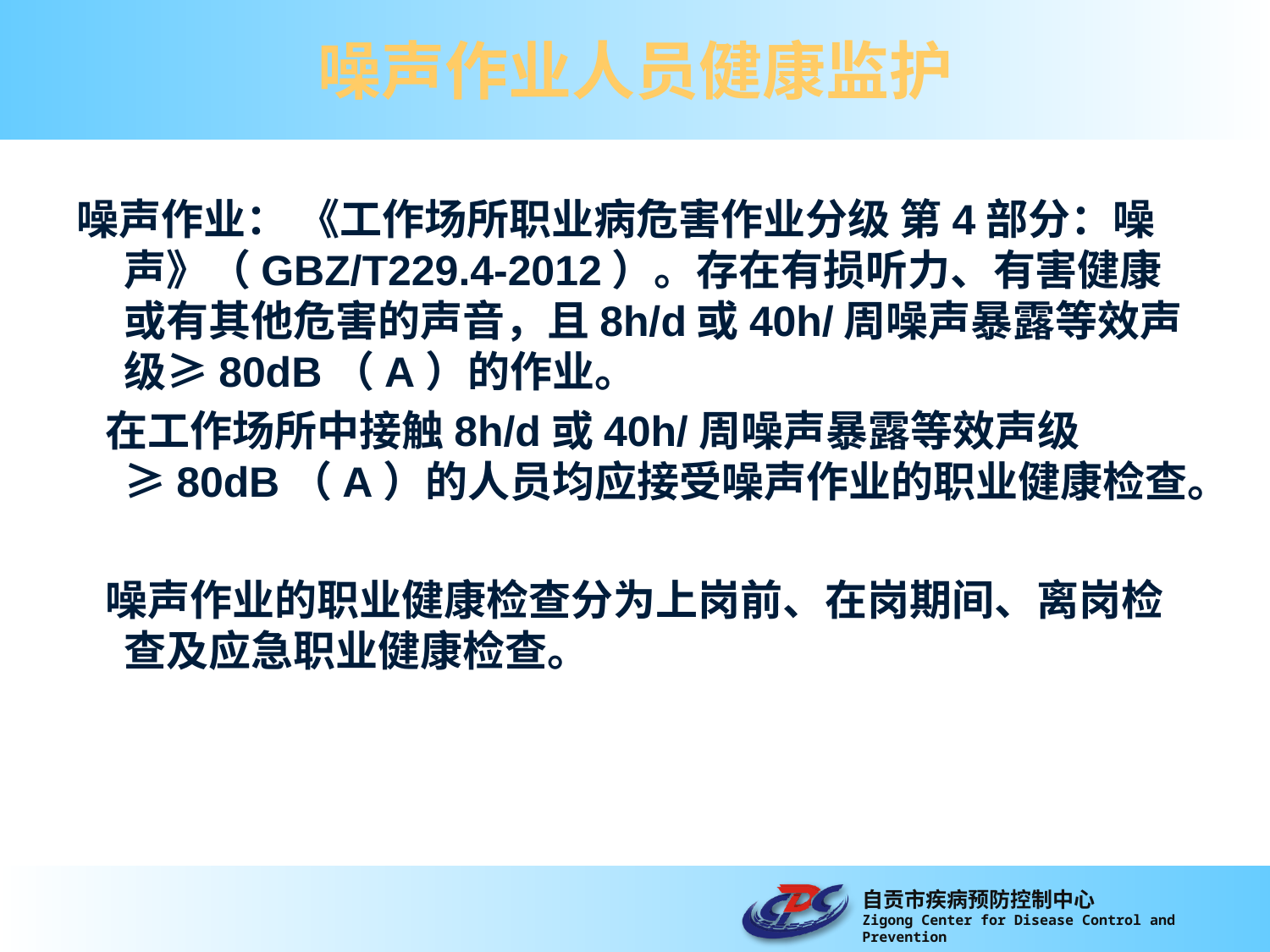

# 噪声作业人员健康监护
噪声作业： 《工作场所职业病危害作业分级 第4部分：噪声》（GBZ/T229.4-2012）。存在有损听力、有害健康或有其他危害的声音，且8h/d或40h/周噪声暴露等效声级≥80dB（A）的作业。
  在工作场所中接触8h/d或40h/周噪声暴露等效声级≥80dB（A）的人员均应接受噪声作业的职业健康检查。

  噪声作业的职业健康检查分为上岗前、在岗期间、离岗检查及应急职业健康检查。
82